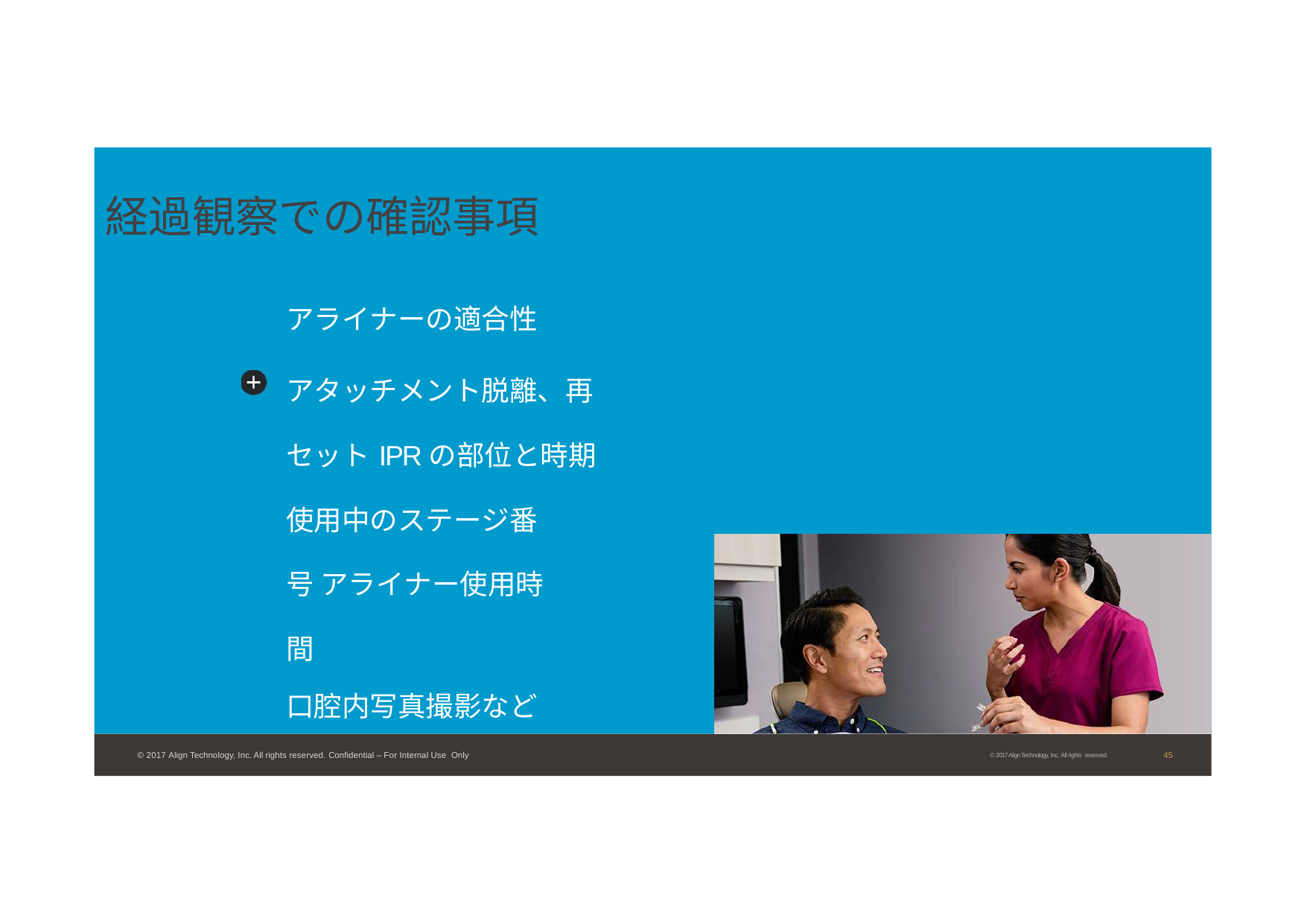

# 経過観察での確認事項
アライナーの適合性
アタッチメント脱離、再セット  IPRの部位と時期
使用中のステージ番号 アライナー使用時間
口腔内写真撮影など

45
© 2017 Align Technology, Inc. All rights reserved. Confidential – For Internal Use Only
© 2017 Align Technology, Inc. All rights reserved.